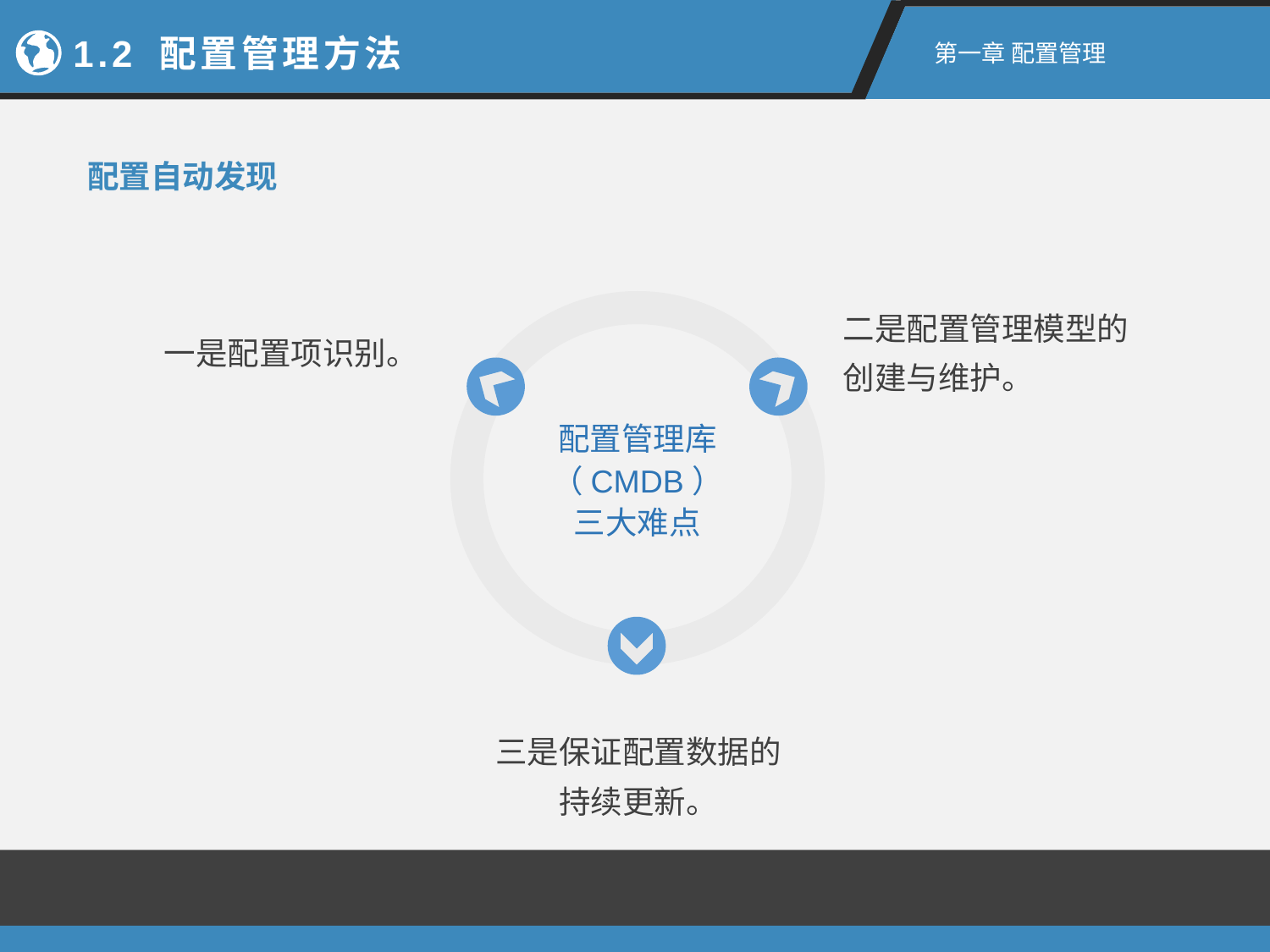

1.2 配置管理方法

第一章 配置管理
配置自动发现
一是配置项识别。
二是配置管理模型的创建与维护。
配置管理库
（CMDB）
三大难点

三是保证配置数据的持续更新。